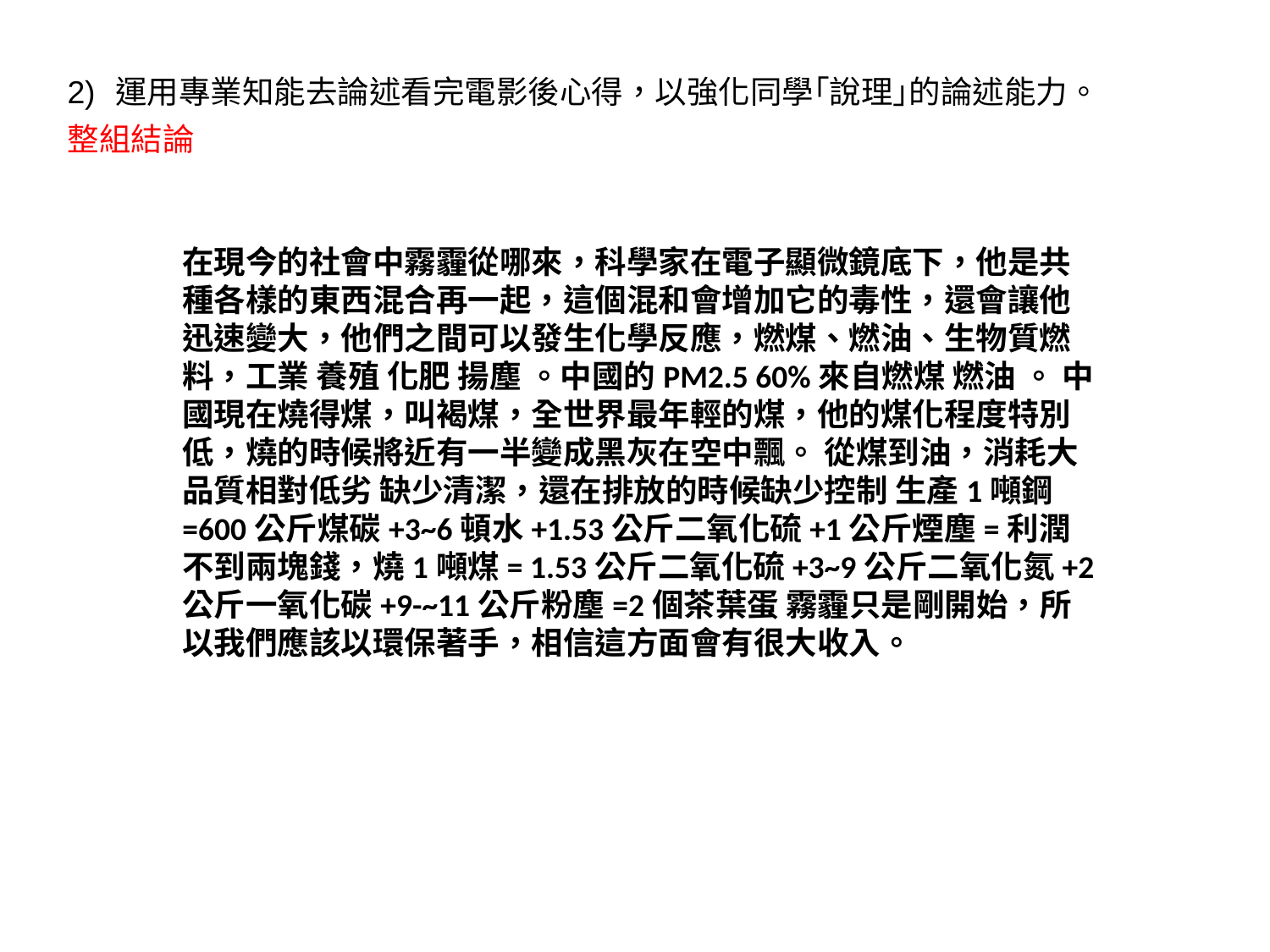

運用專業知能去論述看完電影後心得，以強化同學｢說理｣的論述能力。
整組結論
在現今的社會中霧霾從哪來，科學家在電子顯微鏡底下，他是共種各樣的東西混合再一起，這個混和會增加它的毒性，還會讓他迅速變大，他們之間可以發生化學反應，燃煤、燃油、生物質燃料，工業 養殖 化肥 揚塵 。中國的PM2.5 60%來自燃煤 燃油 。 中國現在燒得煤，叫褐煤，全世界最年輕的煤，他的煤化程度特別低，燒的時候將近有一半變成黑灰在空中飄。 從煤到油，消耗大 品質相對低劣 缺少清潔，還在排放的時候缺少控制 生產1噸鋼=600公斤煤碳+3~6頓水+1.53公斤二氧化硫+1公斤煙塵=利潤不到兩塊錢，燒1噸煤= 1.53公斤二氧化硫+3~9公斤二氧化氮+2公斤一氧化碳+9-~11公斤粉塵=2個茶葉蛋 霧霾只是剛開始，所以我們應該以環保著手，相信這方面會有很大收入。